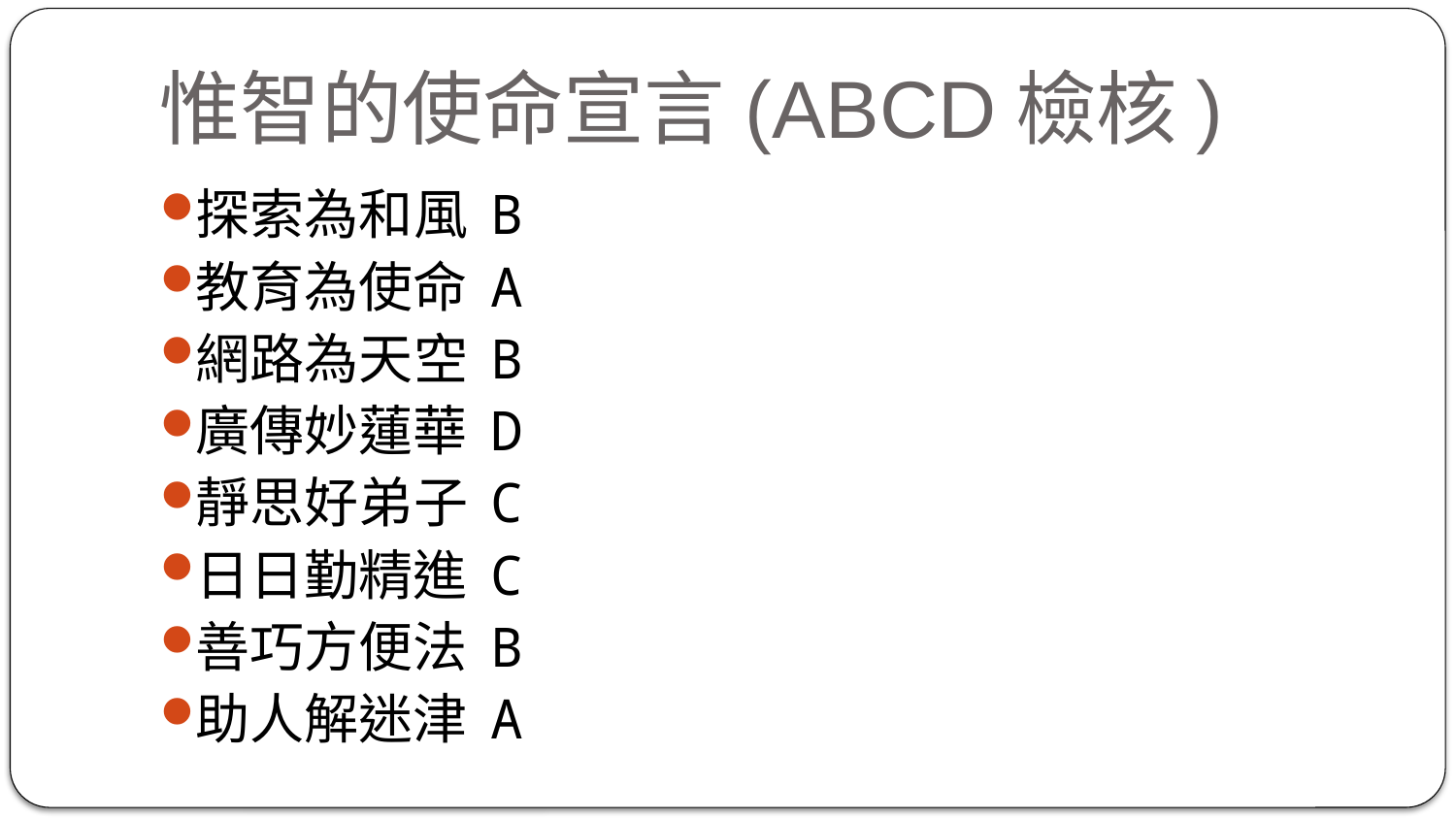

# 惟智的使命宣言(ABCD檢核)
探索為和風 B
教育為使命 A
網路為天空 B
廣傳妙蓮華 D
靜思好弟子 C
日日勤精進 C
善巧方便法 B
助人解迷津 A